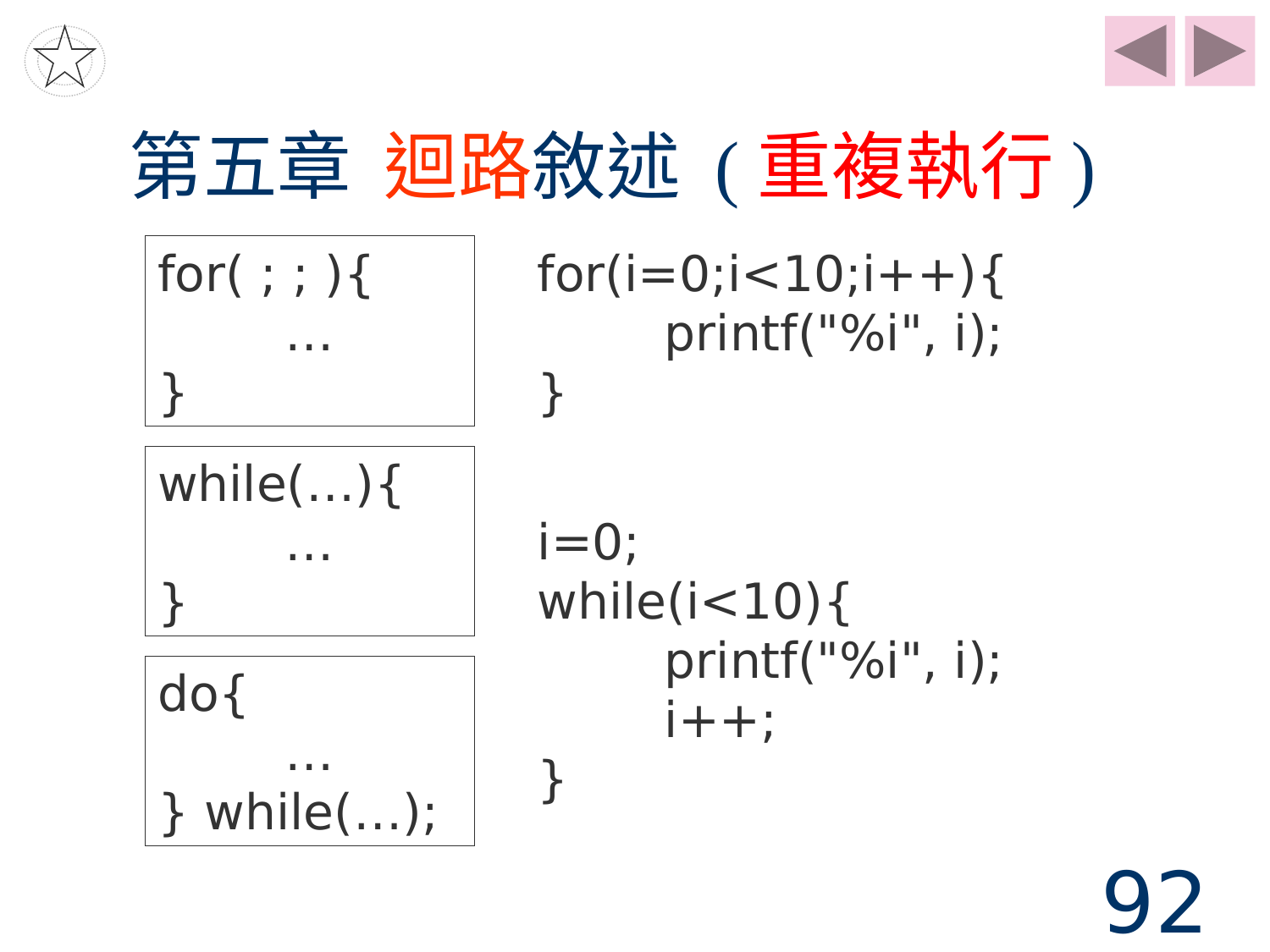

# 第五章  迴路敘述 (重複執行)
for( ; ; ){
	…
}
for(i=0;i<10;i++){
	printf("%i", i);
}
while(…){
	…
}
i=0;
while(i<10){
	printf("%i", i);
	i++;
}
do{
	…
} while(…);
92